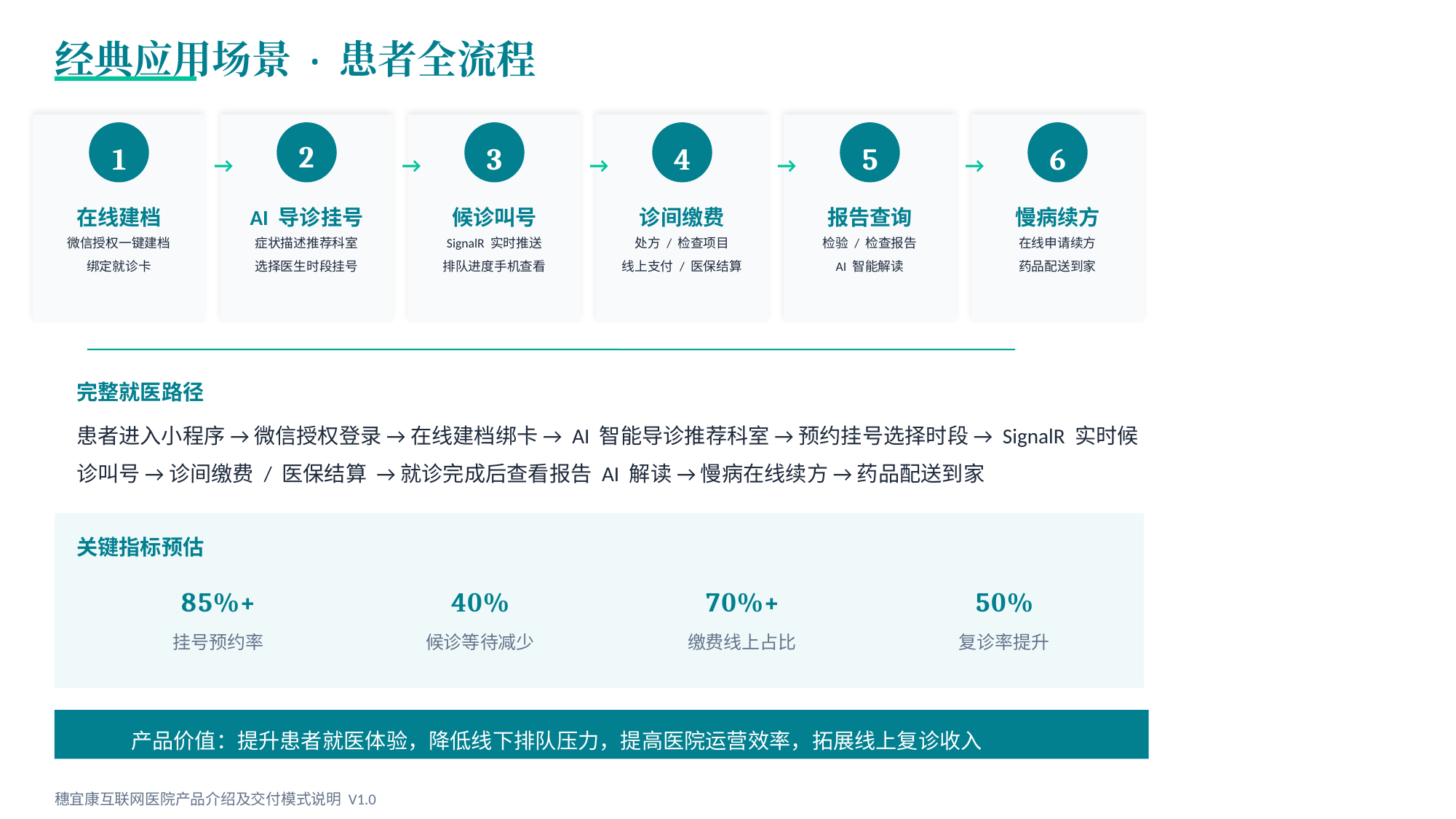

经典应用场景 · 患者全流程

2

1
3
4
5
6
→
→
→
→
→
在线建档
AI 导诊挂号
候诊叫号
诊间缴费
报告查询
慢病续方
微信授权一键建档
绑定就诊卡
症状描述推荐科室
选择医生时段挂号
SignalR 实时推送
排队进度手机查看

处方 / 检查项目
线上支付 / 医保结算
检验 / 检查报告
AI 智能解读
在线申请续方
药品配送到家

完整就医路径
患者进入小程序 → 微信授权登录 → 在线建档绑卡 → AI 智能导诊推荐科室 → 预约挂号选择时段 → SignalR 实时候诊叫号 → 诊间缴费 / 医保结算  → 就诊完成后查看报告 AI 解读 → 慢病在线续方 → 药品配送到家

关键指标预估
85%+
40%
70%+
50%
挂号预约率
候诊等待减少
缴费线上占比
复诊率提升

产品价值：提升患者就医体验，降低线下排队压力，提高医院运营效率，拓展线上复诊收入
穗宜康互联网医院产品介绍及交付模式说明 V1.0